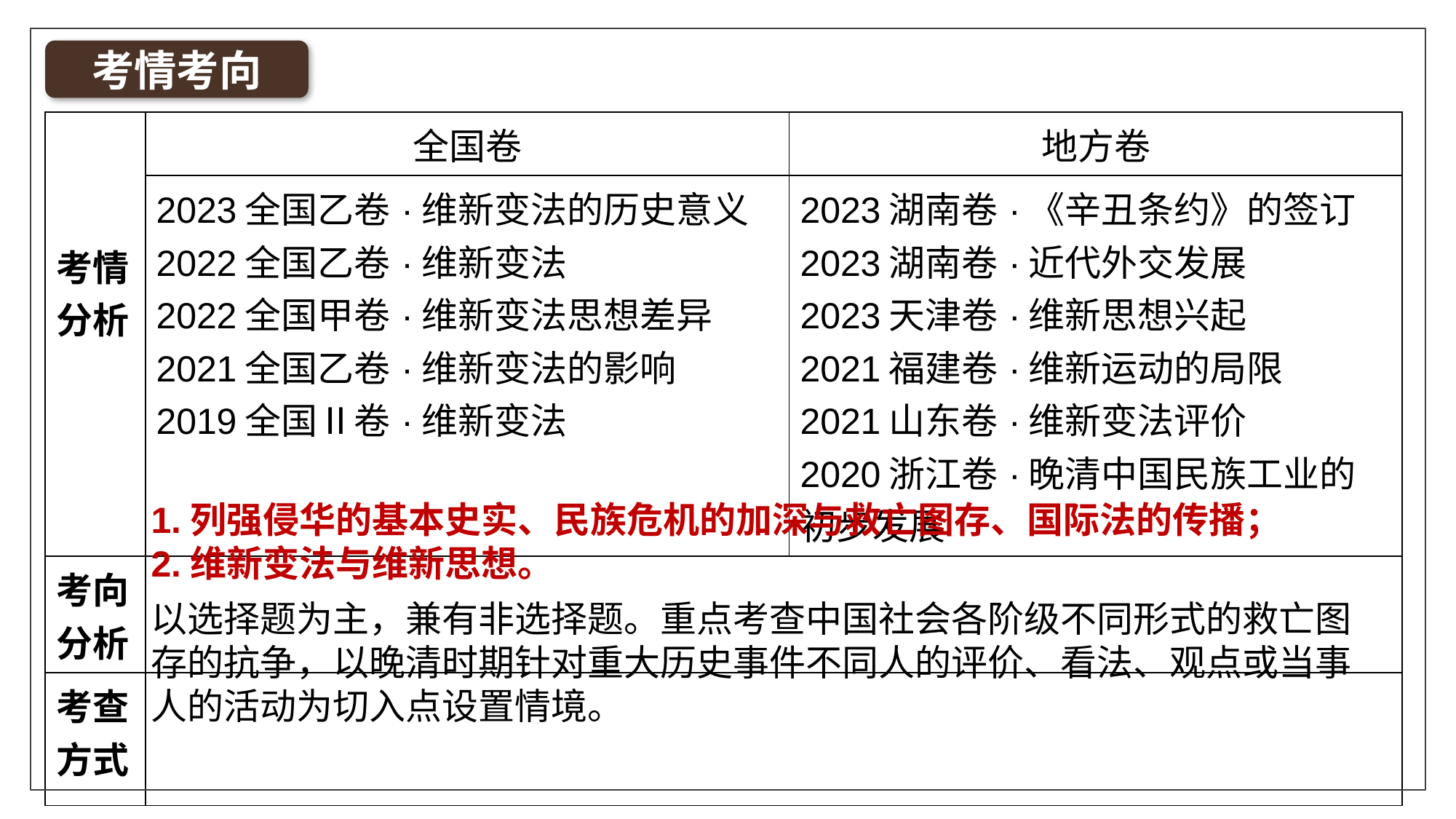

考情考向
| 考情分析 | 全国卷 | 地方卷 |
| --- | --- | --- |
|  | 2023全国乙卷·维新变法的历史意义 2022全国乙卷·维新变法 2022全国甲卷·维新变法思想差异 2021全国乙卷·维新变法的影响 2019全国Ⅱ卷·维新变法 | 2023湖南卷·《辛丑条约》的签订 2023湖南卷·近代外交发展 2023天津卷·维新思想兴起 2021福建卷·维新运动的局限 2021山东卷·维新变法评价 2020浙江卷·晚清中国民族工业的初步发展 |
| 考向 分析 |  |  |
| 考查方式 |  |  |
1.列强侵华的基本史实、民族危机的加深与救亡图存、国际法的传播；
2.维新变法与维新思想。
以选择题为主，兼有非选择题。重点考查中国社会各阶级不同形式的救亡图存的抗争，以晚清时期针对重大历史事件不同人的评价、看法、观点或当事人的活动为切入点设置情境。